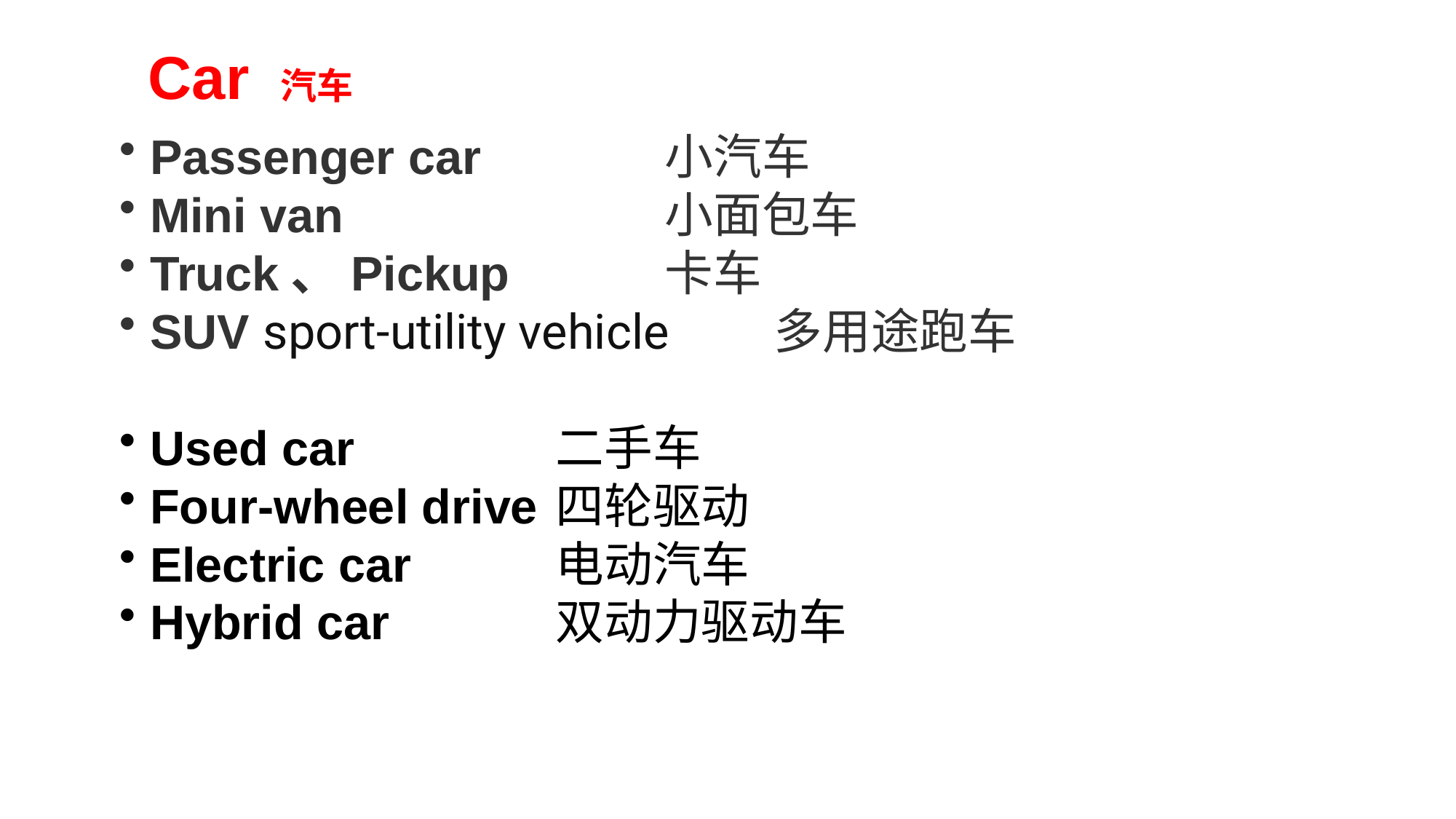

Car 汽车

 Passenger car 		小汽车
 Mini van 			小面包车
 Truck、Pickup 		卡车
 SUV sport-utility vehicle  	多用途跑车

 Used car 		二手车
 Four-wheel drive 	四轮驱动
 Electric car		电动汽车
 Hybrid car 		双动力驱动车